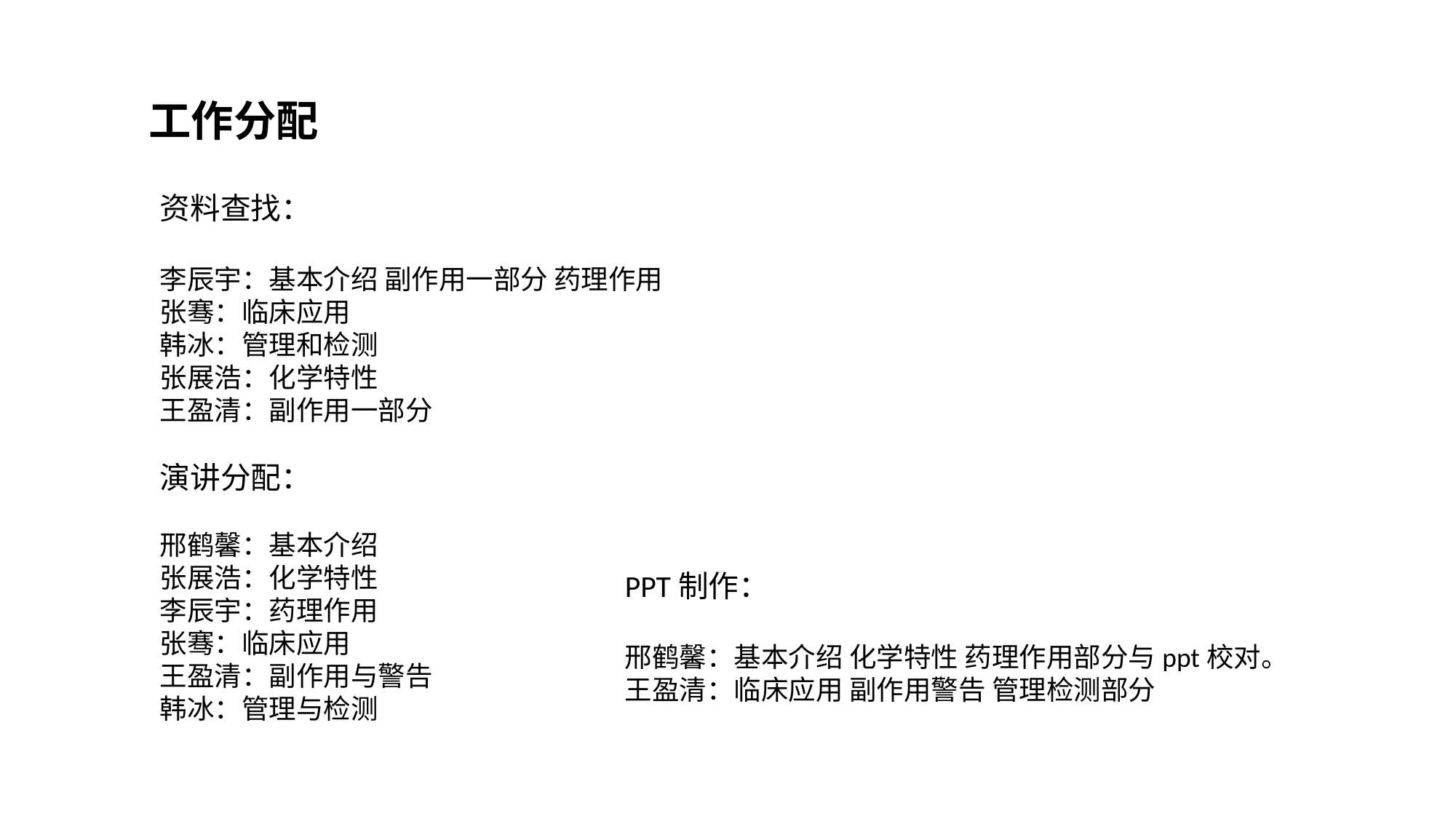

工作分配
资料查找：

李辰宇：基本介绍 副作用一部分 药理作用
张骞：临床应用
韩冰：管理和检测
张展浩：化学特性
王盈清：副作用一部分

演讲分配：
邢鹤馨：基本介绍
张展浩：化学特性
李辰宇：药理作用
张骞：临床应用
王盈清：副作用与警告
韩冰：管理与检测
PPT制作：

邢鹤馨：基本介绍 化学特性 药理作用部分与ppt校对。
王盈清：临床应用 副作用警告 管理检测部分